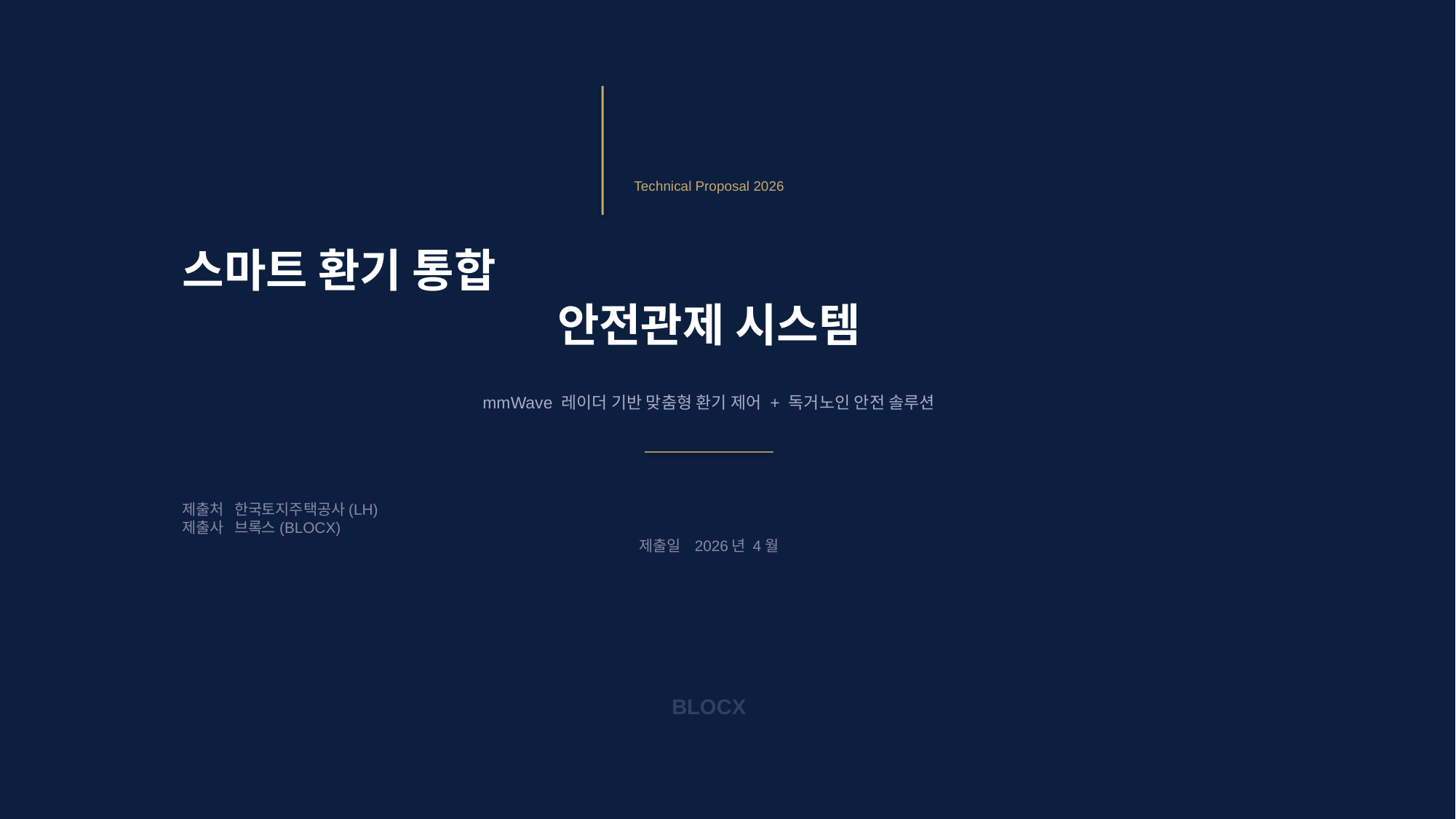

Technical Proposal 2026
스마트 환기 통합
안전관제 시스템
mmWave 레이더 기반 맞춤형 환기 제어 + 독거노인 안전 솔루션

제출처   한국토지주택공사(LH)
제출사   브록스(BLOCX)
제출일   2026년 4월
BLOCX